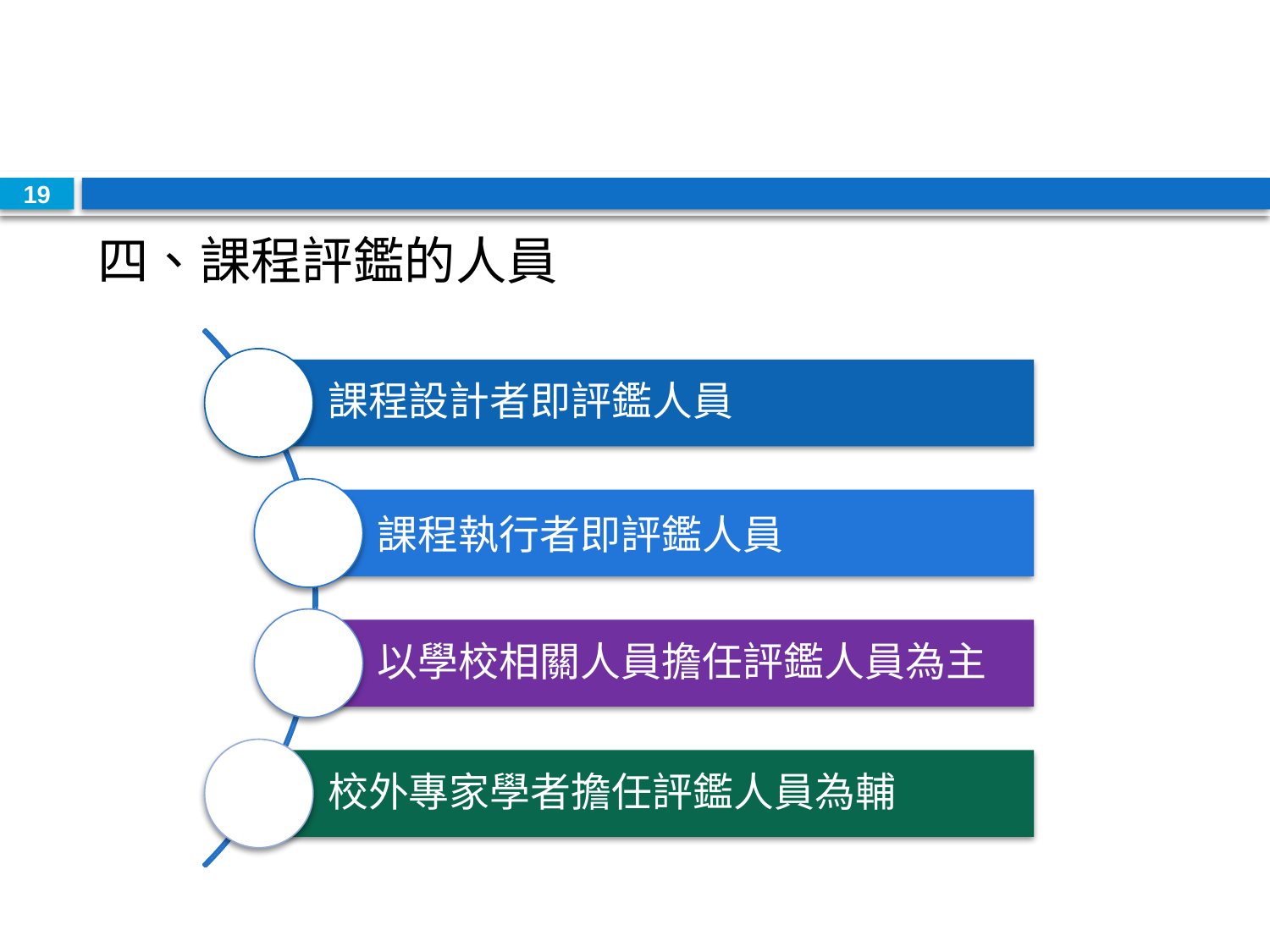

#
19
四、課程評鑑的人員
課程設計者即評鑑人員
課程執行者即評鑑人員
以學校相關人員擔任評鑑人員為主
校外專家學者擔任評鑑人員為輔